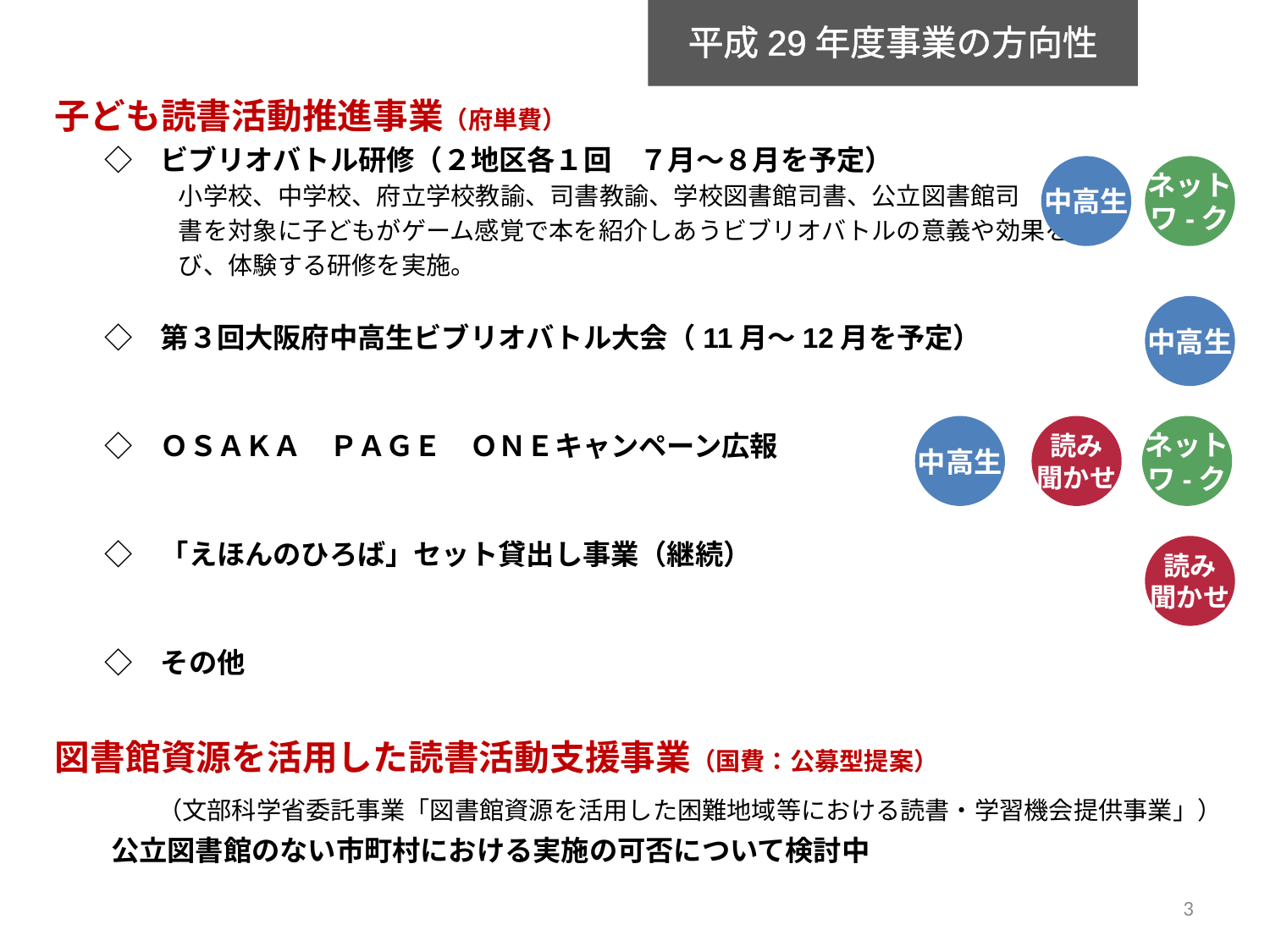

平成29年度事業の方向性
子ども読書活動推進事業（府単費）
　　◇　ビブリオバトル研修（２地区各１回　７月～８月を予定）
　　　　　小学校、中学校、府立学校教諭、司書教諭、学校図書館司書、公立図書館司
　　　　　書を対象に子どもがゲーム感覚で本を紹介しあうビブリオバトルの意義や効果を学
　　　　　び、体験する研修を実施。

　　◇　第３回大阪府中高生ビブリオバトル大会（11月～12月を予定）

　　◇　ＯＳＡＫＡ　ＰＡＧＥ　ＯＮＥキャンペーン広報

　　◇　「えほんのひろば」セット貸出し事業（継続）

　　◇　その他

図書館資源を活用した読書活動支援事業（国費：公募型提案）
　　（文部科学省委託事業「図書館資源を活用した困難地域等における読書・学習機会提供事業」）
　　公立図書館のない市町村における実施の可否について検討中

中高生
ネット
ワ-ク
中高生
中高生
読み
聞かせ
ネット
ワ-ク
読み
聞かせ
3